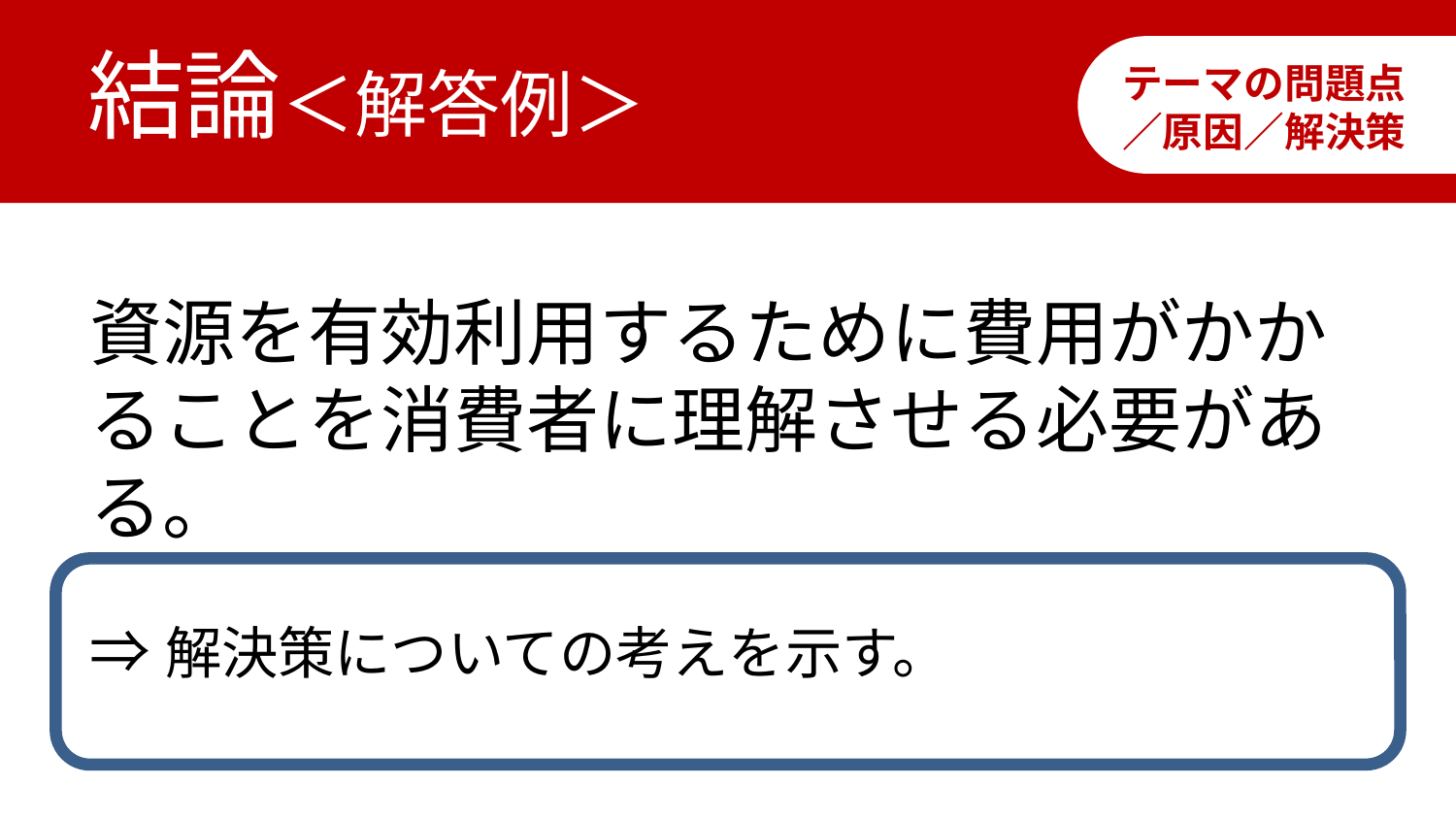

結論＜解答例＞

テーマの問題点
／原因／解決策
資源を有効利用するために費用がかかることを消費者に理解させる必要がある。

⇒解決策についての考えを示す。